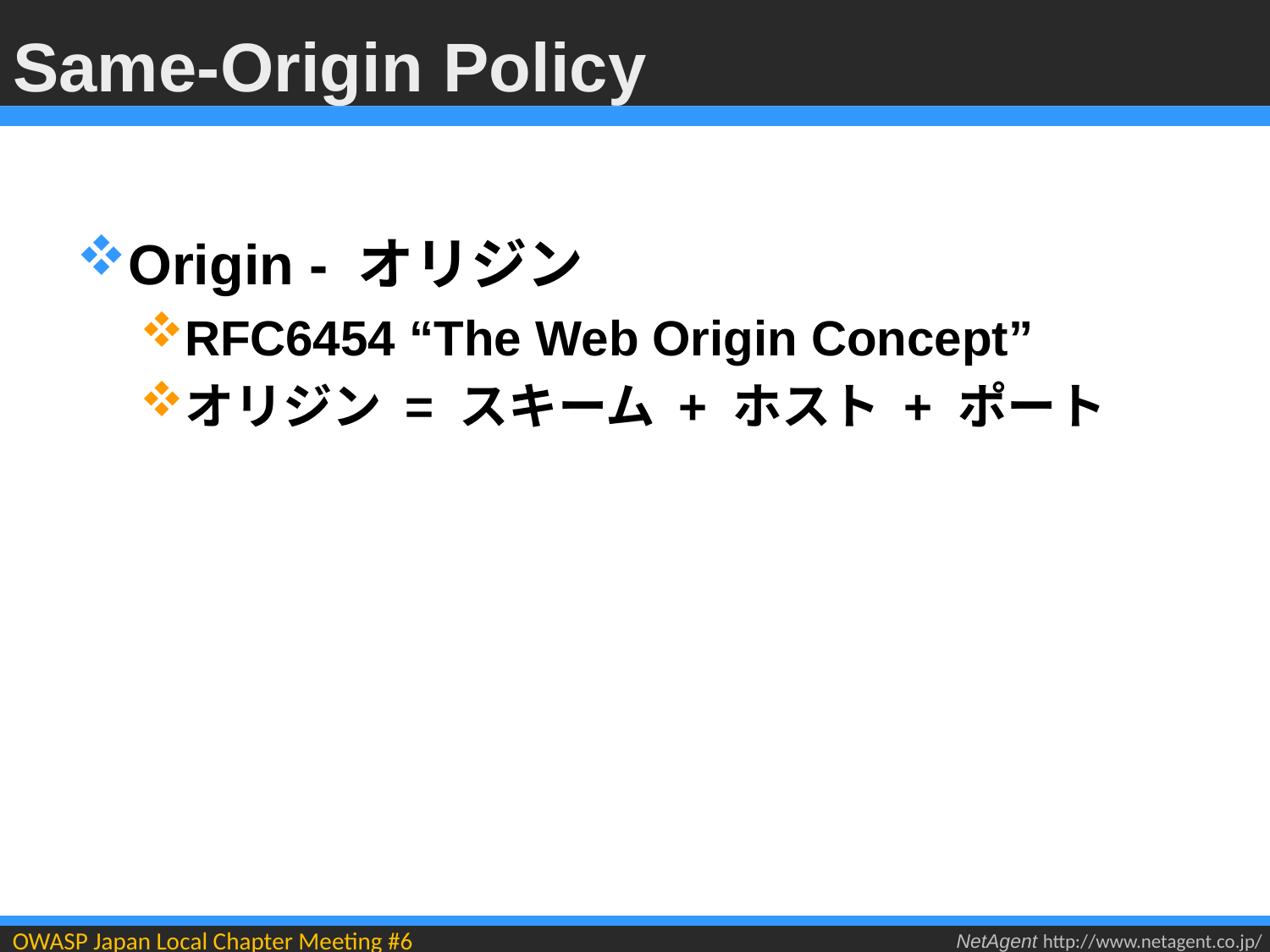

# Same-Origin Policy
Origin - オリジン
RFC6454 “The Web Origin Concept”
オリジン = スキーム + ホスト + ポート